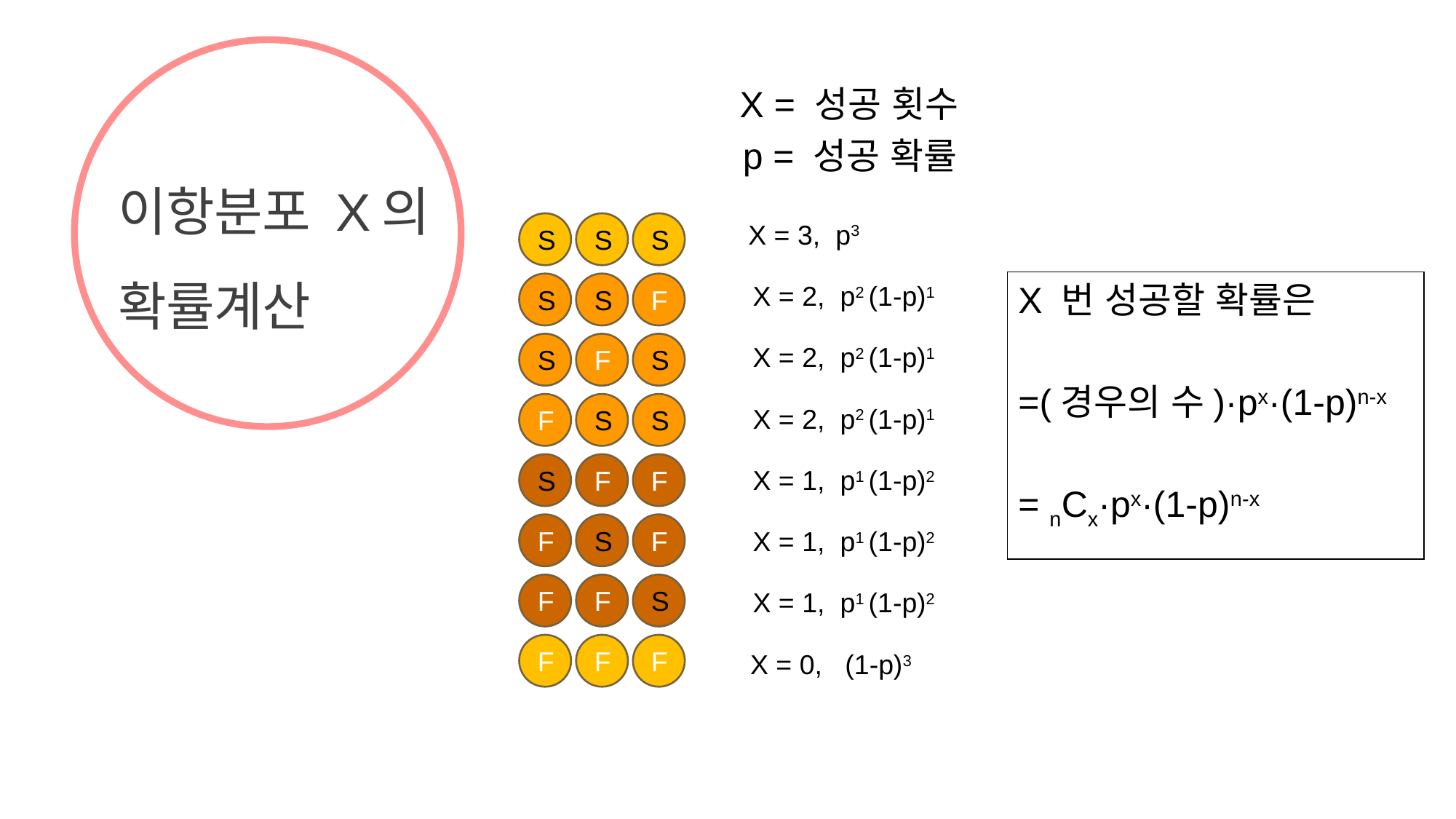

X = 성공 횟수
p = 성공 확률
# 이항분포 X의 확률계산
X = 3,  p3
S
S
S
S
S
F
S
F
S
F
S
S
S
F
F
F
S
F
F
F
S
F
F
F
X 번 성공할 확률은

=(경우의 수)·px·(1-p)n-x

= nCx·px·(1-p)n-x
X = 2,  p2 (1-p)1
X = 2,  p2 (1-p)1
X = 2,  p2 (1-p)1
X = 1,  p1 (1-p)2
X = 1,  p1 (1-p)2
X = 1,  p1 (1-p)2
X = 0,   (1-p)3